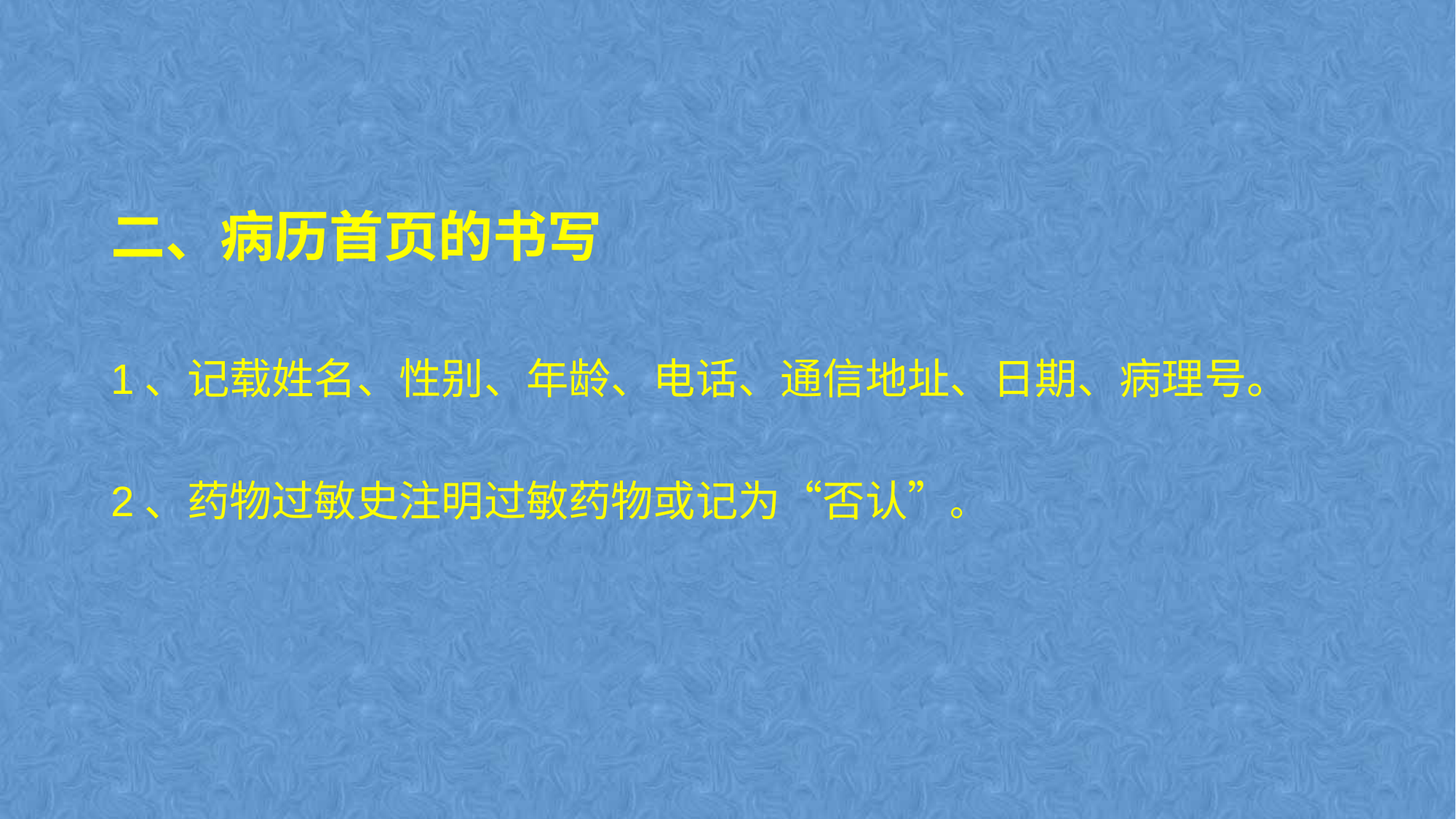

二、病历首页的书写

1、记载姓名、性别、年龄、电话、通信地址、日期、病理号。

2、药物过敏史注明过敏药物或记为“否认”。